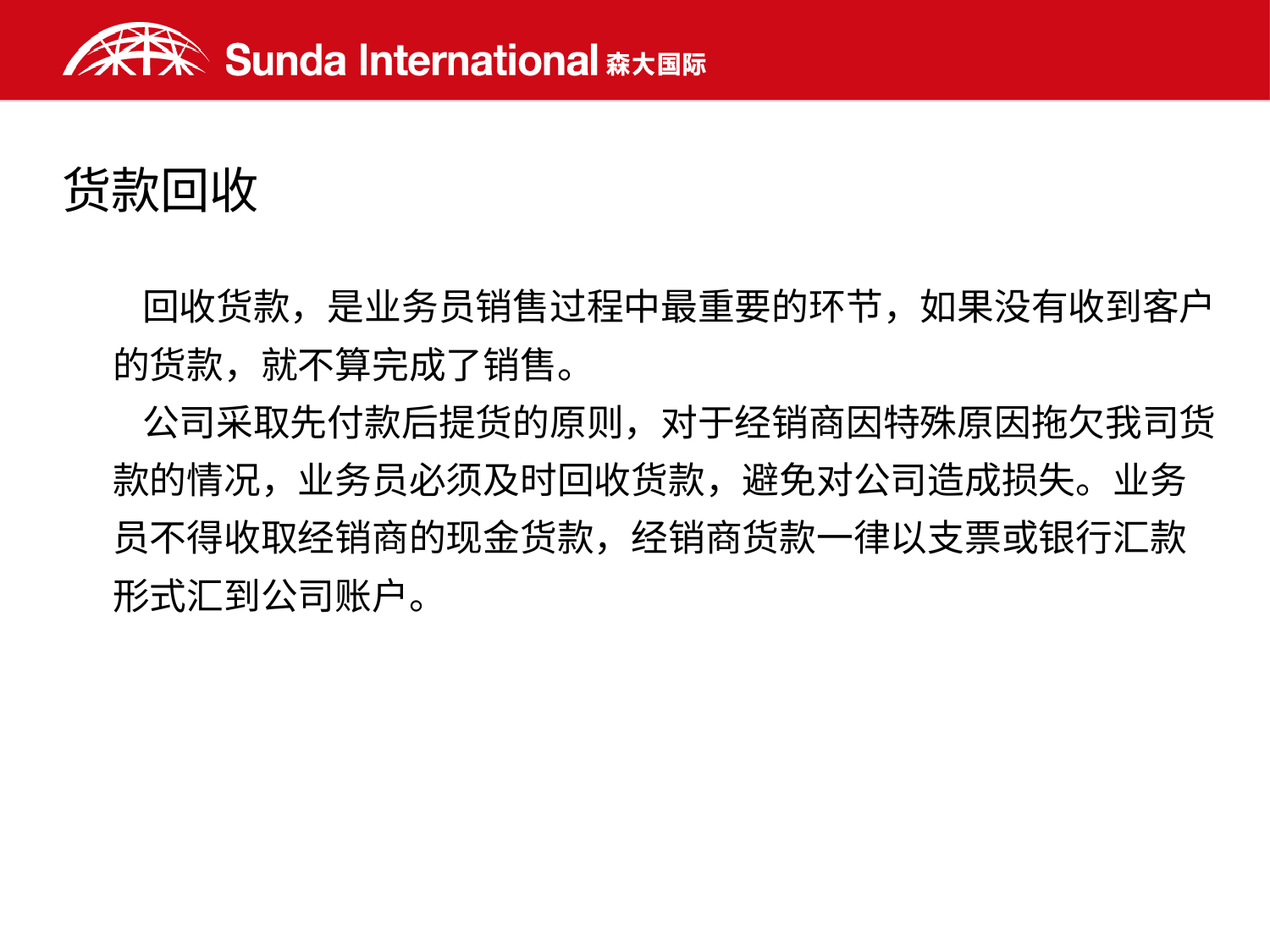

# 货款回收
      回收货款，是业务员销售过程中最重要的环节，如果没有收到客户的货款，就不算完成了销售。
      公司采取先付款后提货的原则，对于经销商因特殊原因拖欠我司货款的情况，业务员必须及时回收货款，避免对公司造成损失。业务员不得收取经销商的现金货款，经销商货款一律以支票或银行汇款形式汇到公司账户。